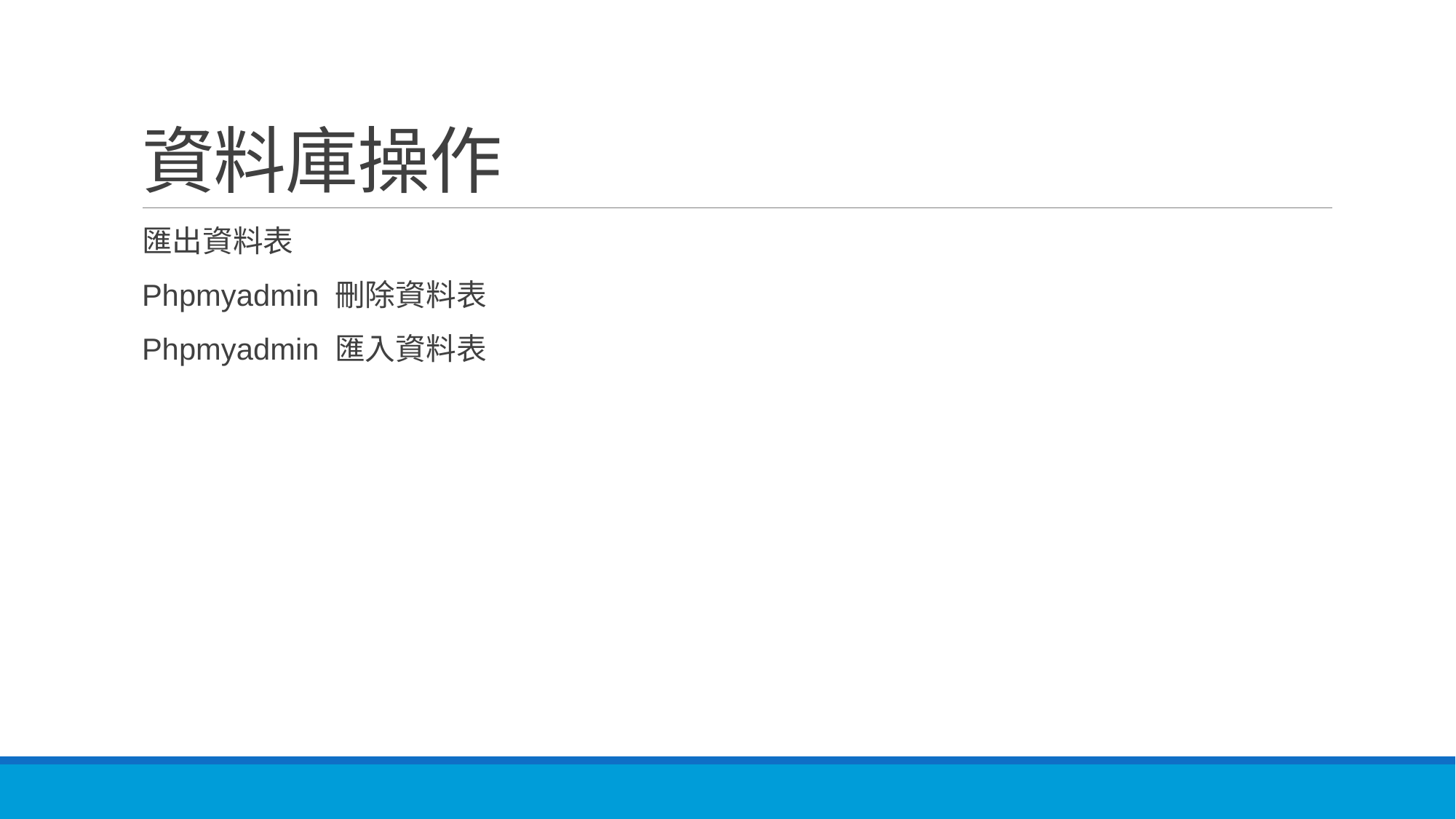

# 資料庫操作
匯出資料表
Phpmyadmin 刪除資料表
Phpmyadmin 匯入資料表